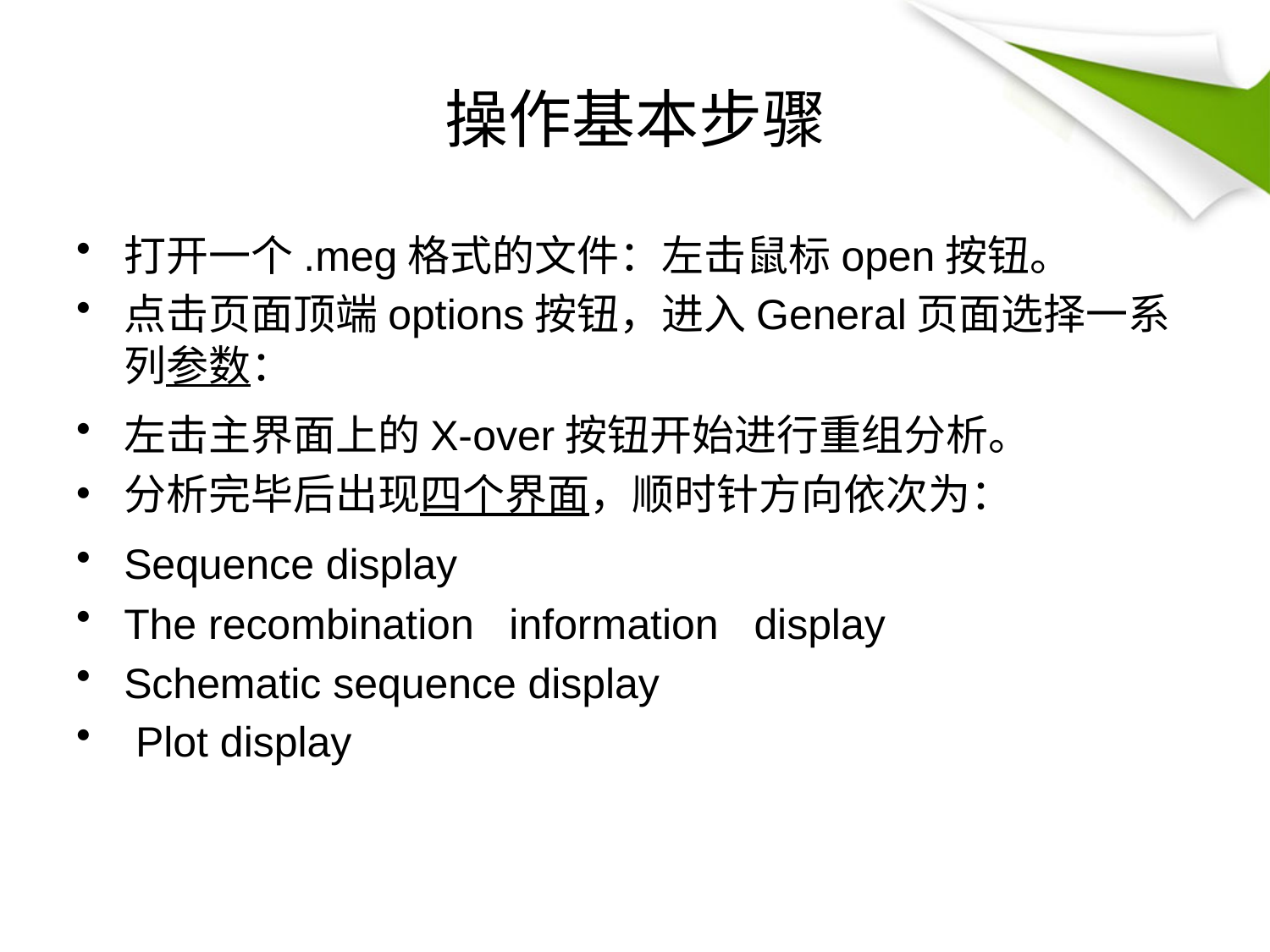

# 操作基本步骤

打开一个.meg格式的文件：左击鼠标open按钮。
点击页面顶端options按钮，进入General页面选择一系列参数：
左击主界面上的X-over按钮开始进行重组分析。
分析完毕后出现四个界面，顺时针方向依次为：
Sequence display
The recombination   information   display
Schematic sequence display
 Plot display